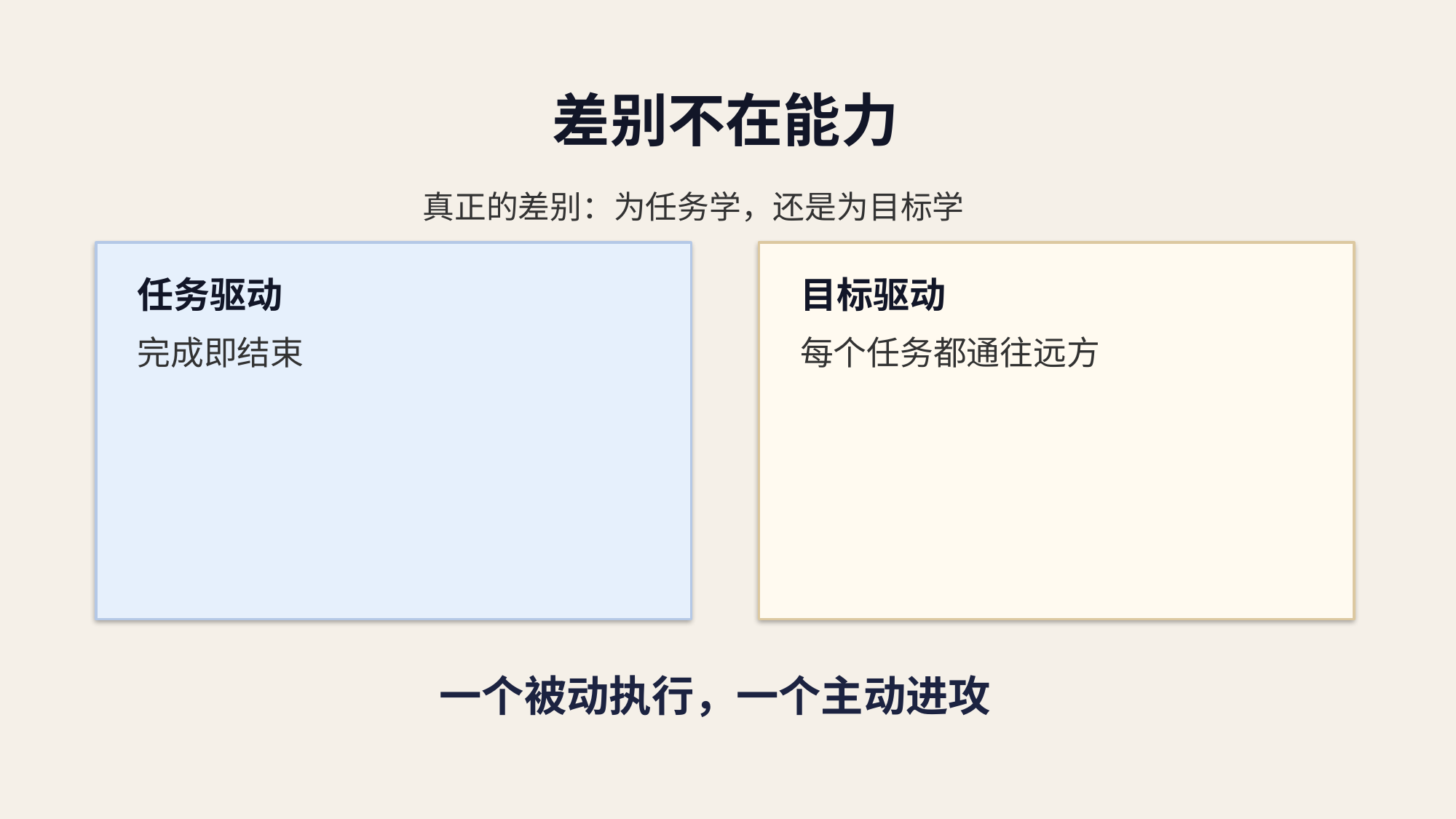

差别不在能力
真正的差别：为任务学，还是为目标学

任务驱动
目标驱动
完成即结束
每个任务都通往远方
一个被动执行，一个主动进攻